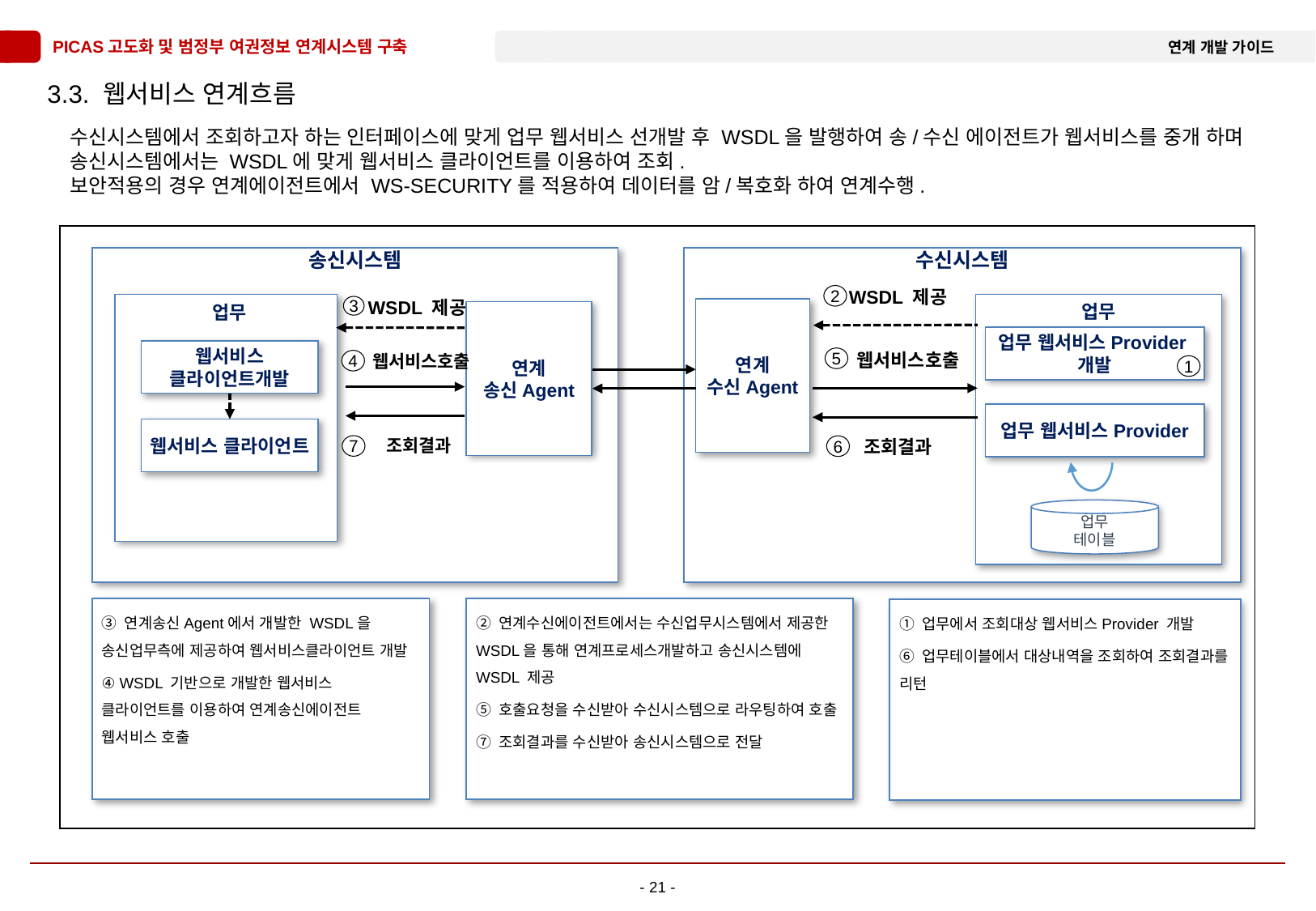

# 3.3. 웹서비스 연계흐름
수신시스템에서 조회하고자 하는 인터페이스에 맞게 업무 웹서비스 선개발 후 WSDL을 발행하여 송/수신 에이전트가 웹서비스를 중개 하며 송신시스템에서는 WSDL에 맞게 웹서비스 클라이언트를 이용하여 조회.
보안적용의 경우 연계에이전트에서 WS-SECURITY를 적용하여 데이터를 암/복호화 하여 연계수행.

송신시스템
수신시스템
WSDL 제공
2
WSDL 제공

3
업무
업무
연계
수신Agent
연계
송신Agent

업무 웹서비스Provider
개발

웹서비스 클라이언트개발
웹서비스호출
웹서비스호출
5
4
1
업무 웹서비스Provider
웹서비스 클라이언트
조회결과

조회결과
7
6
업무
테이블
③ 연계송신Agent에서 개발한 WSDL을 송신업무측에 제공하여 웹서비스클라이언트 개발
④ WSDL 기반으로 개발한 웹서비스 클라이언트를 이용하여 연계송신에이전트 웹서비스 호출

② 연계수신에이전트에서는 수신업무시스템에서 제공한 WSDL을 통해 연계프로세스개발하고 송신시스템에 WSDL 제공
⑤ 호출요청을 수신받아 수신시스템으로 라우팅하여 호출
⑦ 조회결과를 수신받아 송신시스템으로 전달

① 업무에서 조회대상 웹서비스Provider 개발
⑥ 업무테이블에서 대상내역을 조회하여 조회결과를 리턴